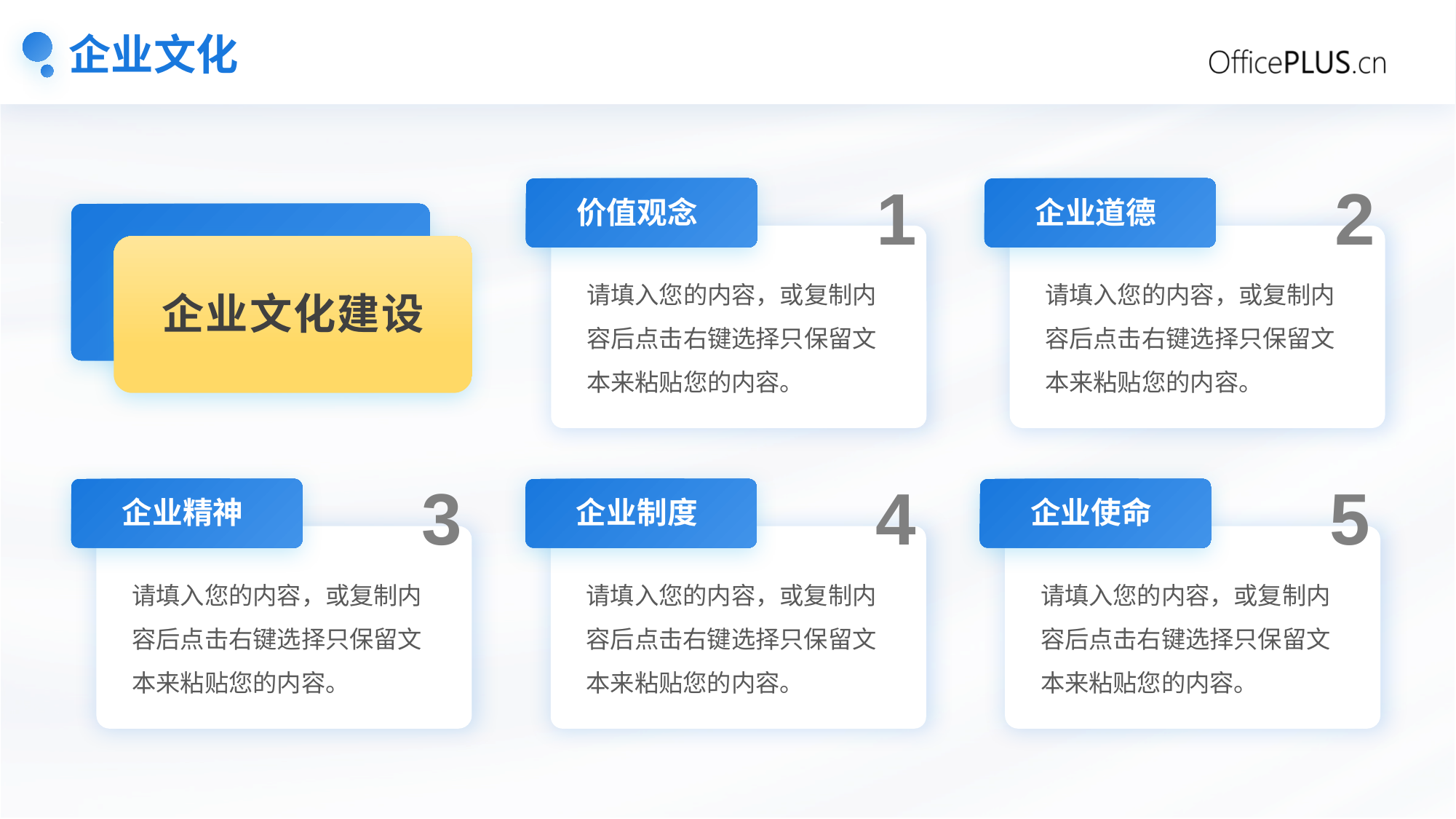

# 企业文化
1
2

价值观念
企业道德

请填入您的内容，或复制内容后点击右键选择只保留文本来粘贴您的内容。
请填入您的内容，或复制内容后点击右键选择只保留文本来粘贴您的内容。
企业文化建设
3
4
5

企业精神
企业制度
企业使命

请填入您的内容，或复制内容后点击右键选择只保留文本来粘贴您的内容。
请填入您的内容，或复制内容后点击右键选择只保留文本来粘贴您的内容。
请填入您的内容，或复制内容后点击右键选择只保留文本来粘贴您的内容。